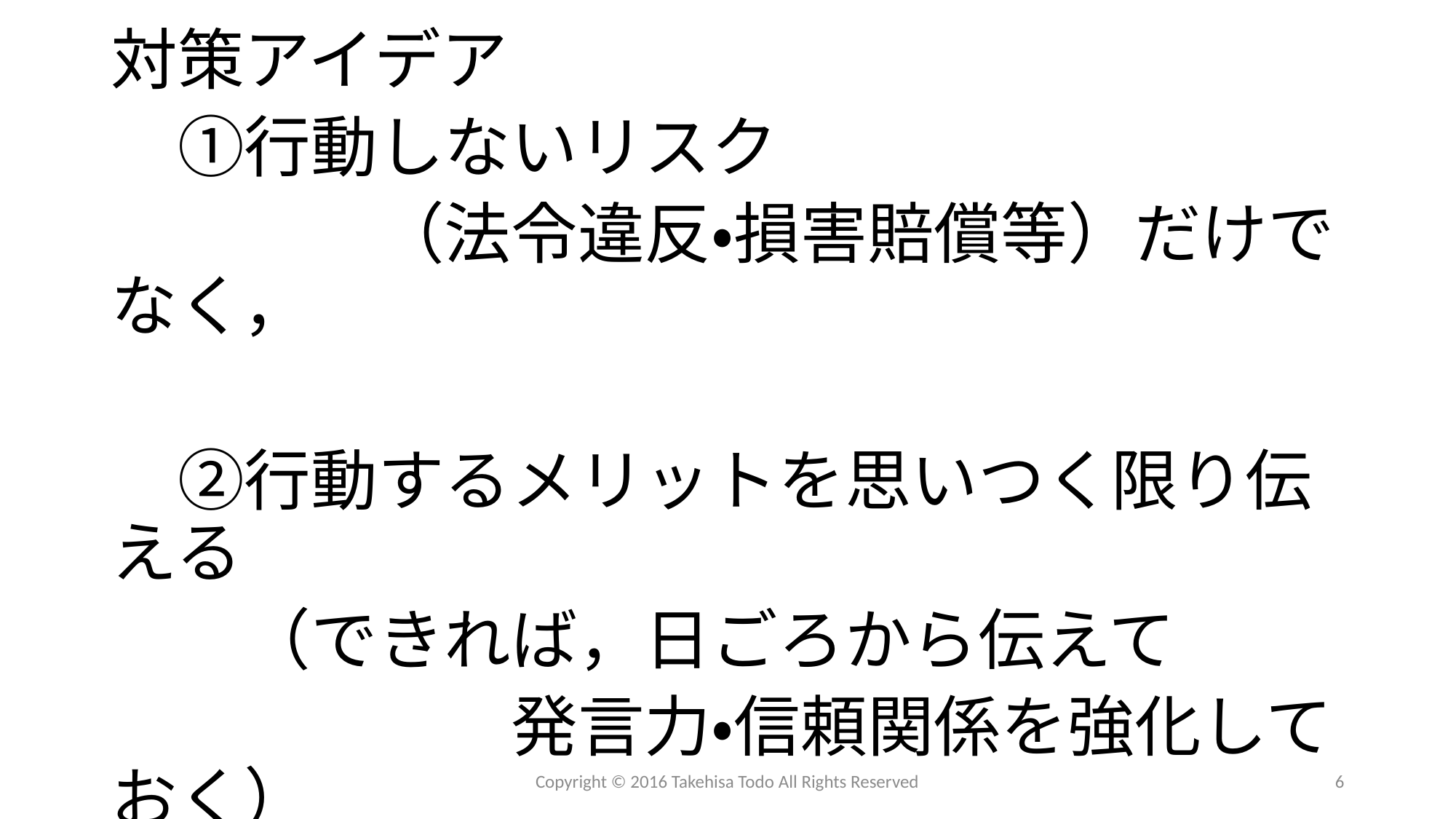

対策アイデア
　①行動しないリスク
　　　　（法令違反・損害賠償等）だけでなく，

　②行動するメリットを思いつく限り伝える
　　（できれば，日ごろから伝えて
　　　　　　発言力・信頼関係を強化しておく）
Copyright © 2016 Takehisa Todo All Rights Reserved
6